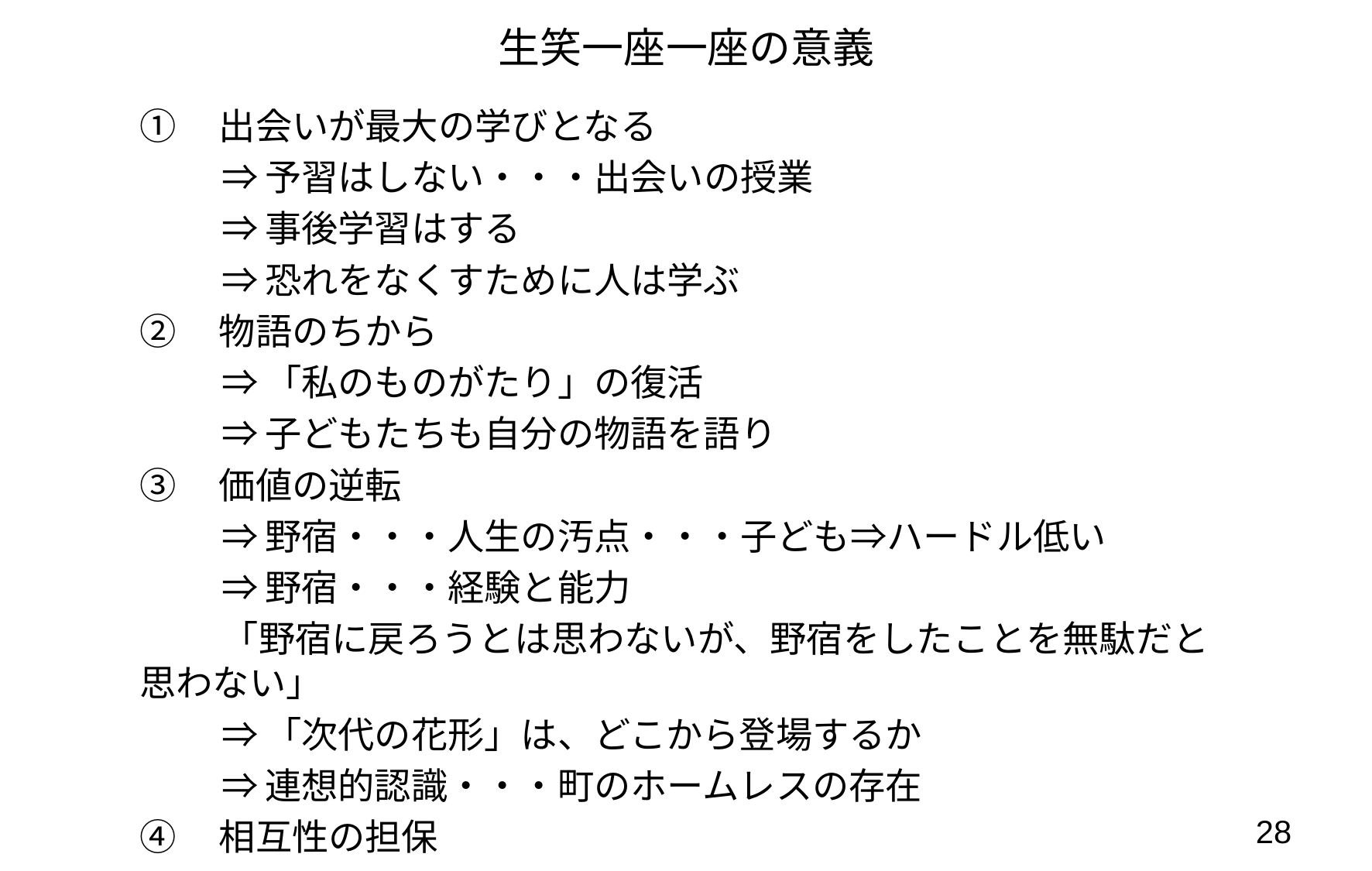

# 生笑一座一座の意義
①　出会いが最大の学びとなる
	⇒予習はしない・・・出会いの授業
	⇒事後学習はする
	⇒恐れをなくすために人は学ぶ
②　物語のちから
	⇒「私のものがたり」の復活
	⇒子どもたちも自分の物語を語り
③　価値の逆転
	⇒野宿・・・人生の汚点・・・子ども⇒ハードル低い
	⇒野宿・・・経験と能力
	「野宿に戻ろうとは思わないが、野宿をしたことを無駄だと	思わない」
	⇒「次代の花形」は、どこから登場するか
	⇒連想的認識・・・町のホームレスの存在
④　相互性の担保
28